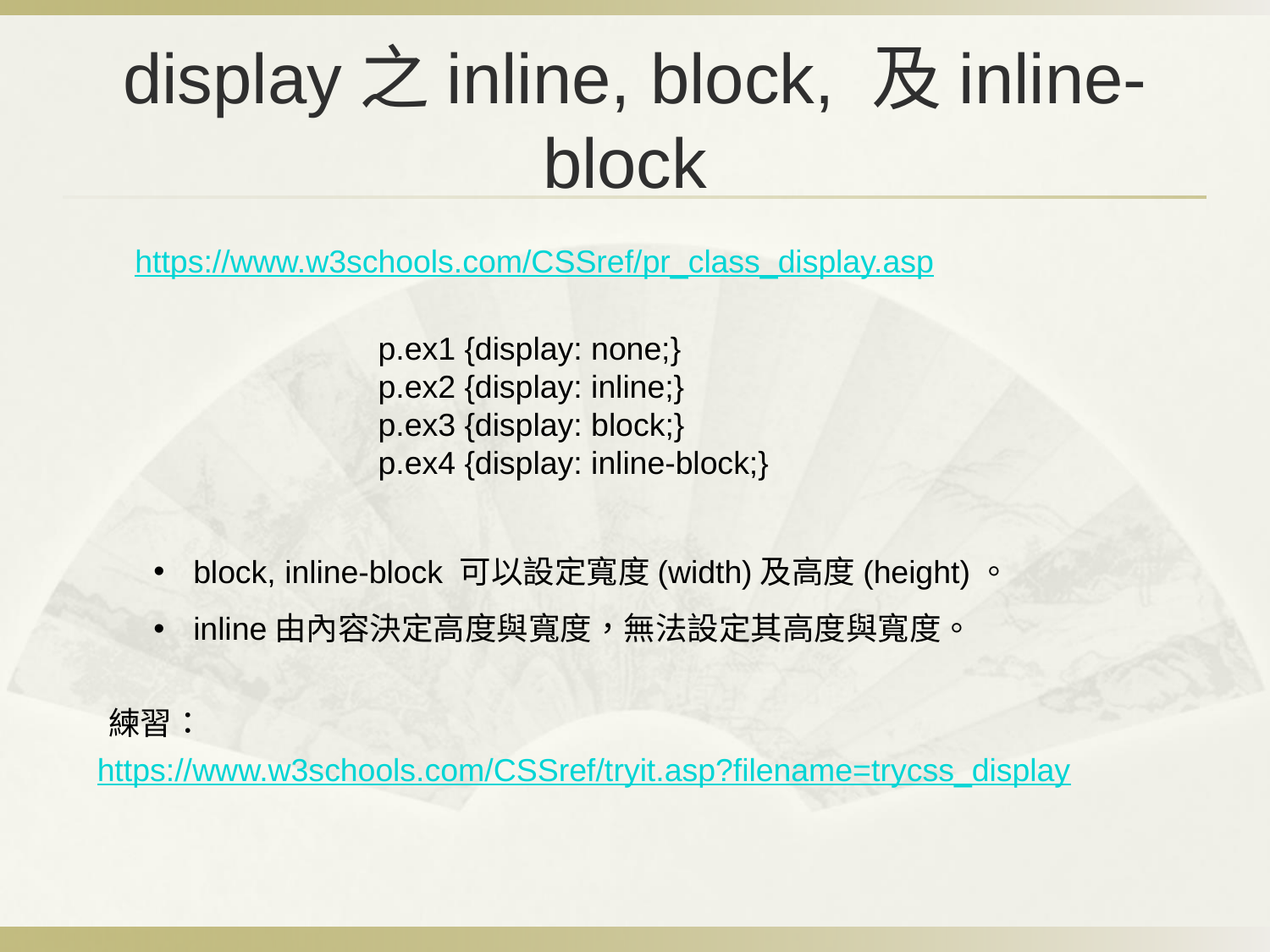

# display之inline, block, 及inline-block
https://www.w3schools.com/CSSref/pr_class_display.asp
p.ex1 {display: none;}
p.ex2 {display: inline;}
p.ex3 {display: block;}
p.ex4 {display: inline-block;}
block, inline-block 可以設定寬度(width)及高度(height)。
inline由內容決定高度與寬度，無法設定其高度與寬度。
練習：
https://www.w3schools.com/CSSref/tryit.asp?filename=trycss_display